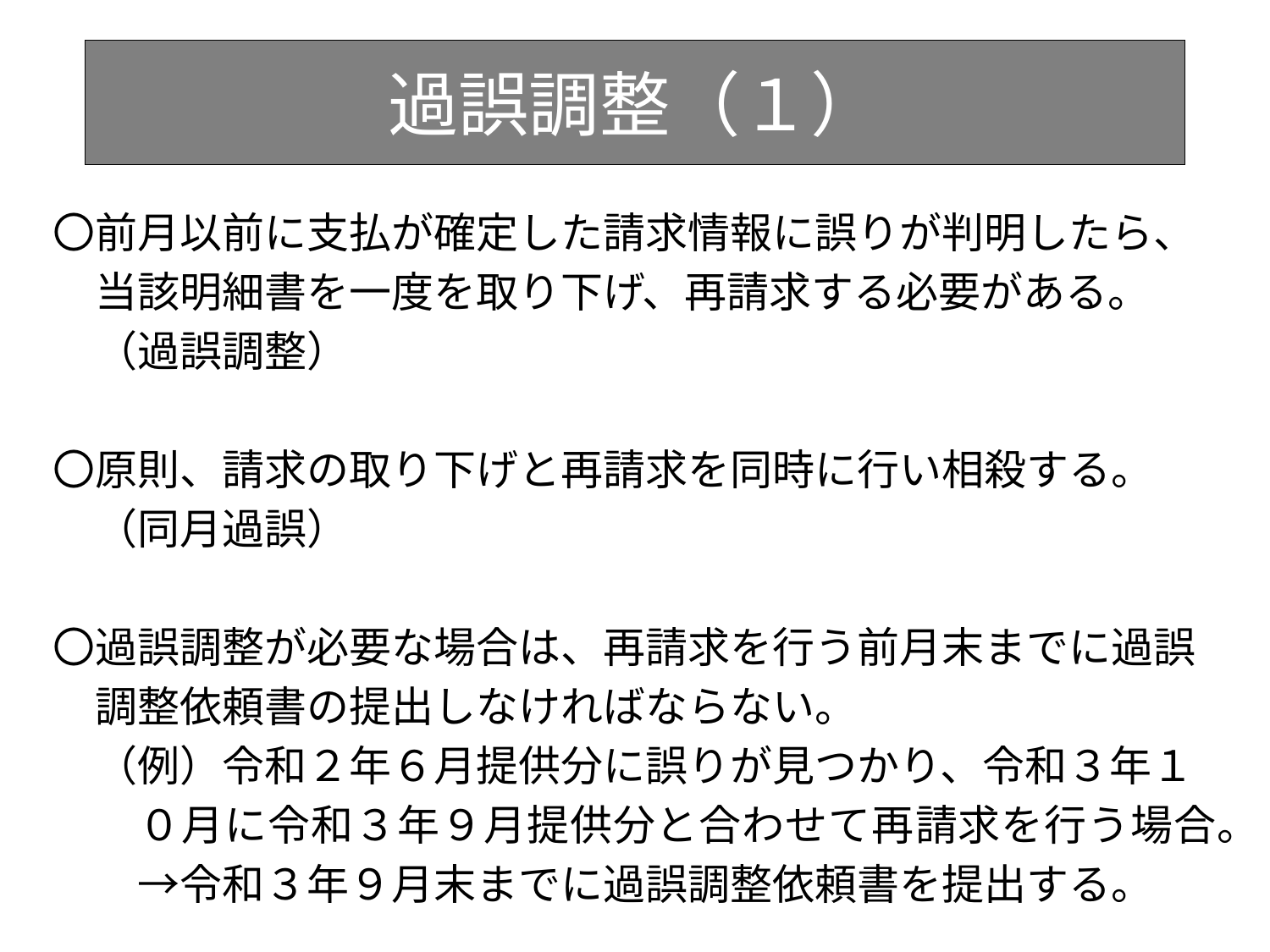

過誤調整（１）
〇前月以前に支払が確定した請求情報に誤りが判明したら、
　当該明細書を一度を取り下げ、再請求する必要がある。
　（過誤調整）

〇原則、請求の取り下げと再請求を同時に行い相殺する。
　（同月過誤）

〇過誤調整が必要な場合は、再請求を行う前月末までに過誤
　調整依頼書の提出しなければならない。
　（例）令和２年６月提供分に誤りが見つかり、令和３年１
　　０月に令和３年９月提供分と合わせて再請求を行う場合。
　　→令和３年９月末までに過誤調整依頼書を提出する。